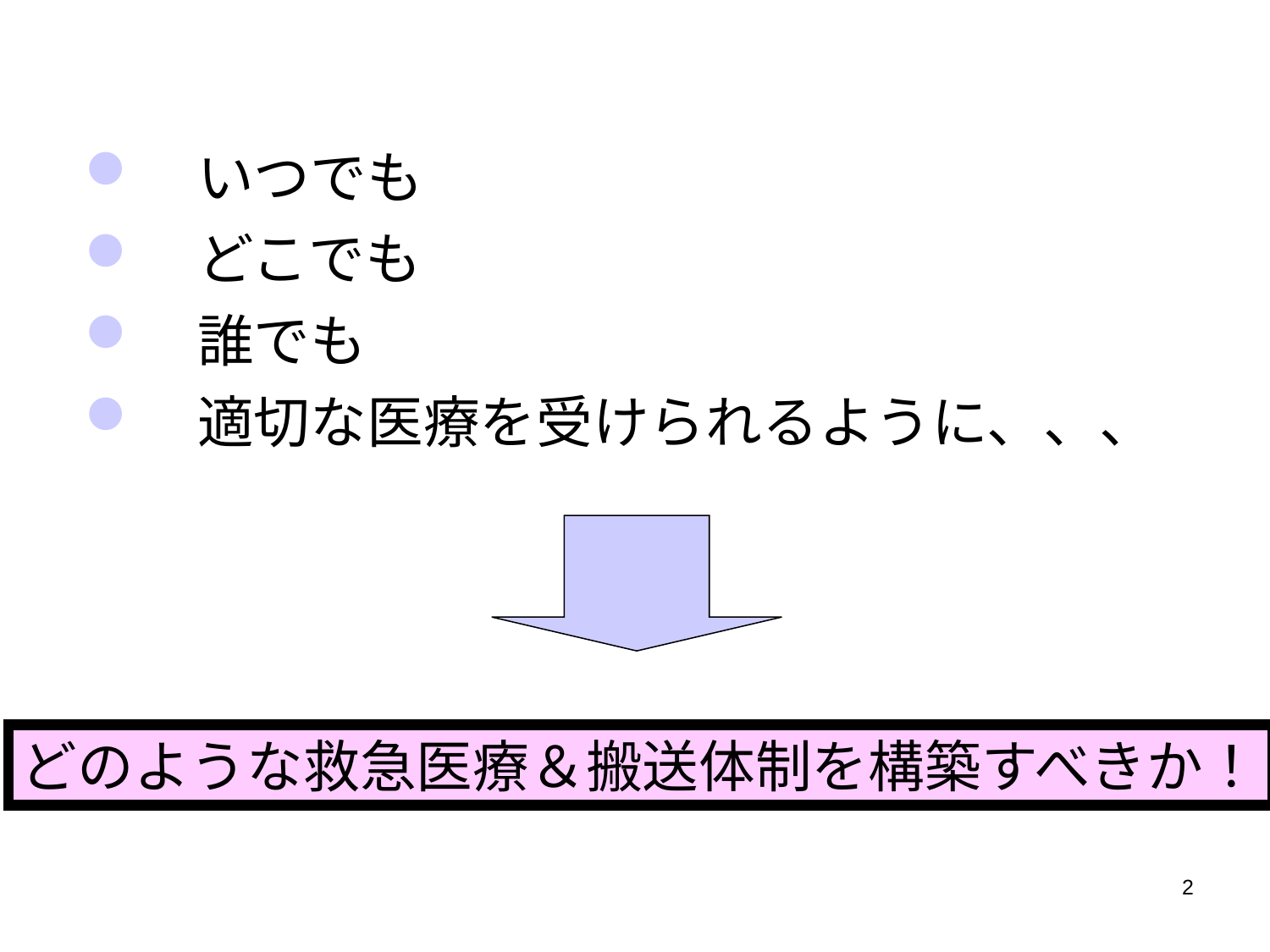

いつでも
　どこでも
　誰でも
　適切な医療を受けられるように、、、

どのような救急医療＆搬送体制を構築すべきか！
2